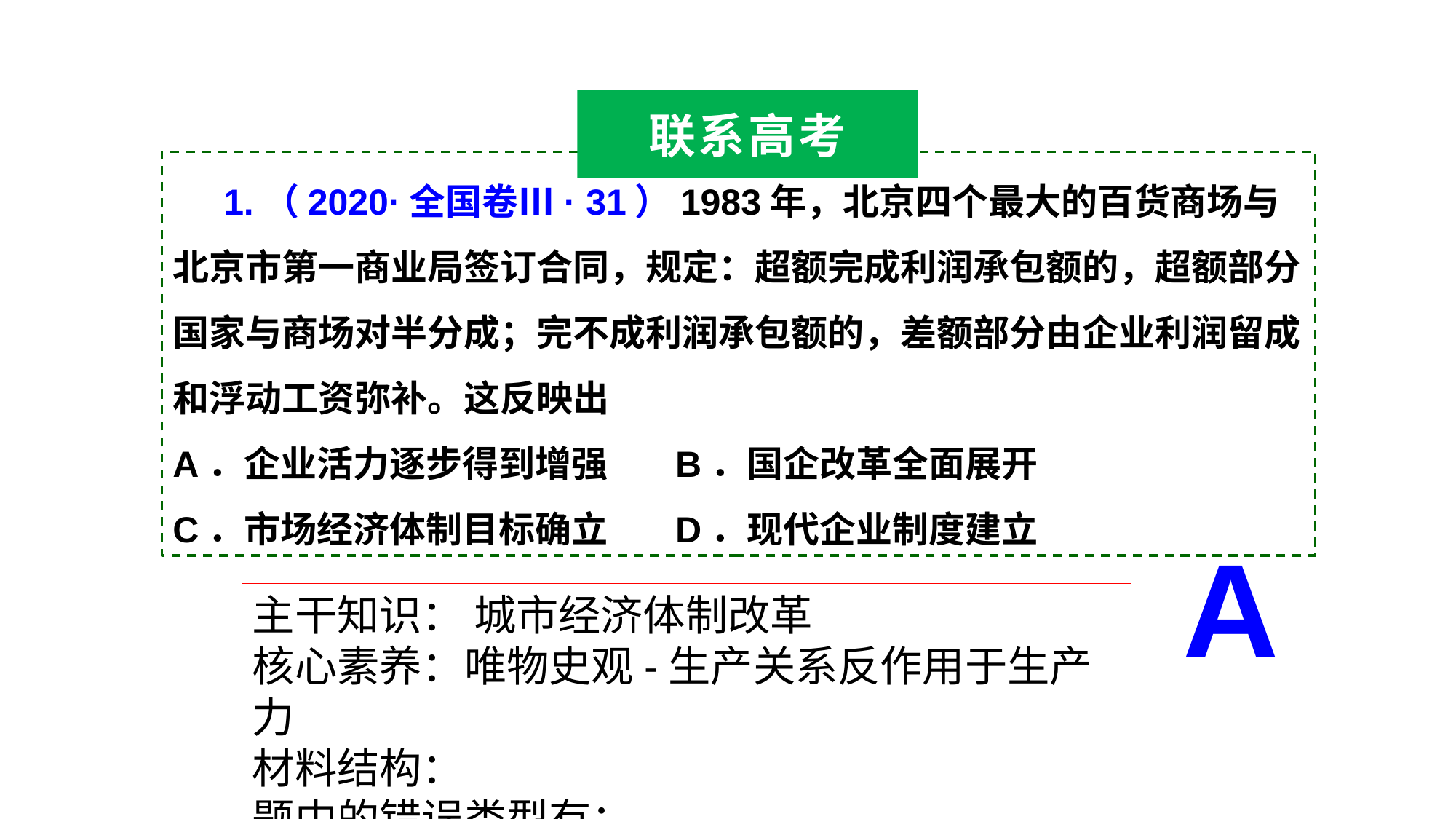

联系高考
     1.（2020·全国卷Ⅲ· 31）1983年，北京四个最大的百货商场与北京市第一商业局签订合同，规定：超额完成利润承包额的，超额部分国家与商场对半分成；完不成利润承包额的，差额部分由企业利润留成和浮动工资弥补。这反映出
A．企业活力逐步得到增强	       B．国企改革全面展开
C．市场经济体制目标确立	       D．现代企业制度建立
A
主干知识： 城市经济体制改革
核心素养：唯物史观-生产关系反作用于生产力
材料结构：
题中的错误类型有：